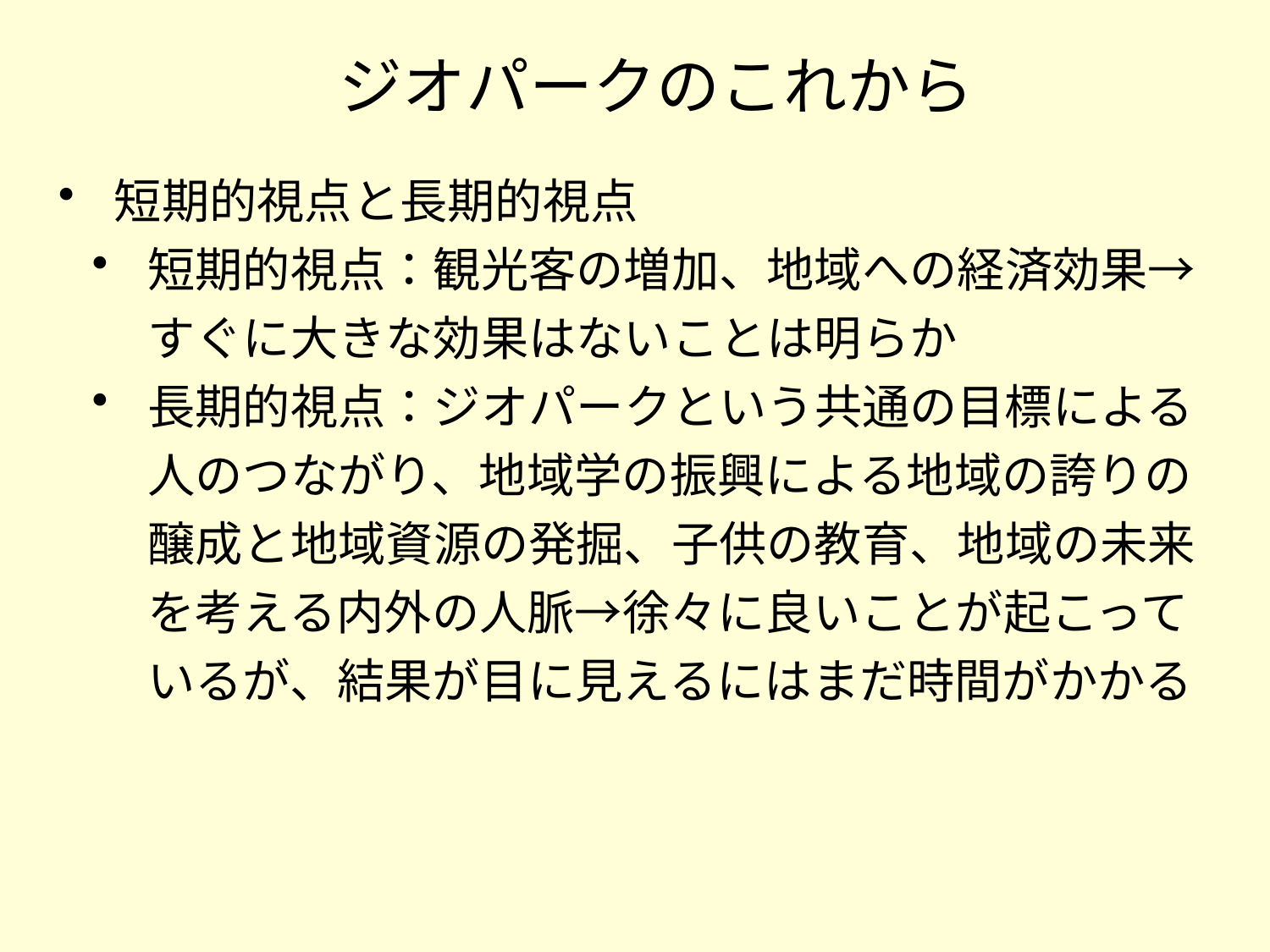

# ジオパークのこれから
短期的視点と長期的視点
短期的視点：観光客の増加、地域への経済効果→すぐに大きな効果はないことは明らか
長期的視点：ジオパークという共通の目標による人のつながり、地域学の振興による地域の誇りの醸成と地域資源の発掘、子供の教育、地域の未来を考える内外の人脈→徐々に良いことが起こっているが、結果が目に見えるにはまだ時間がかかる